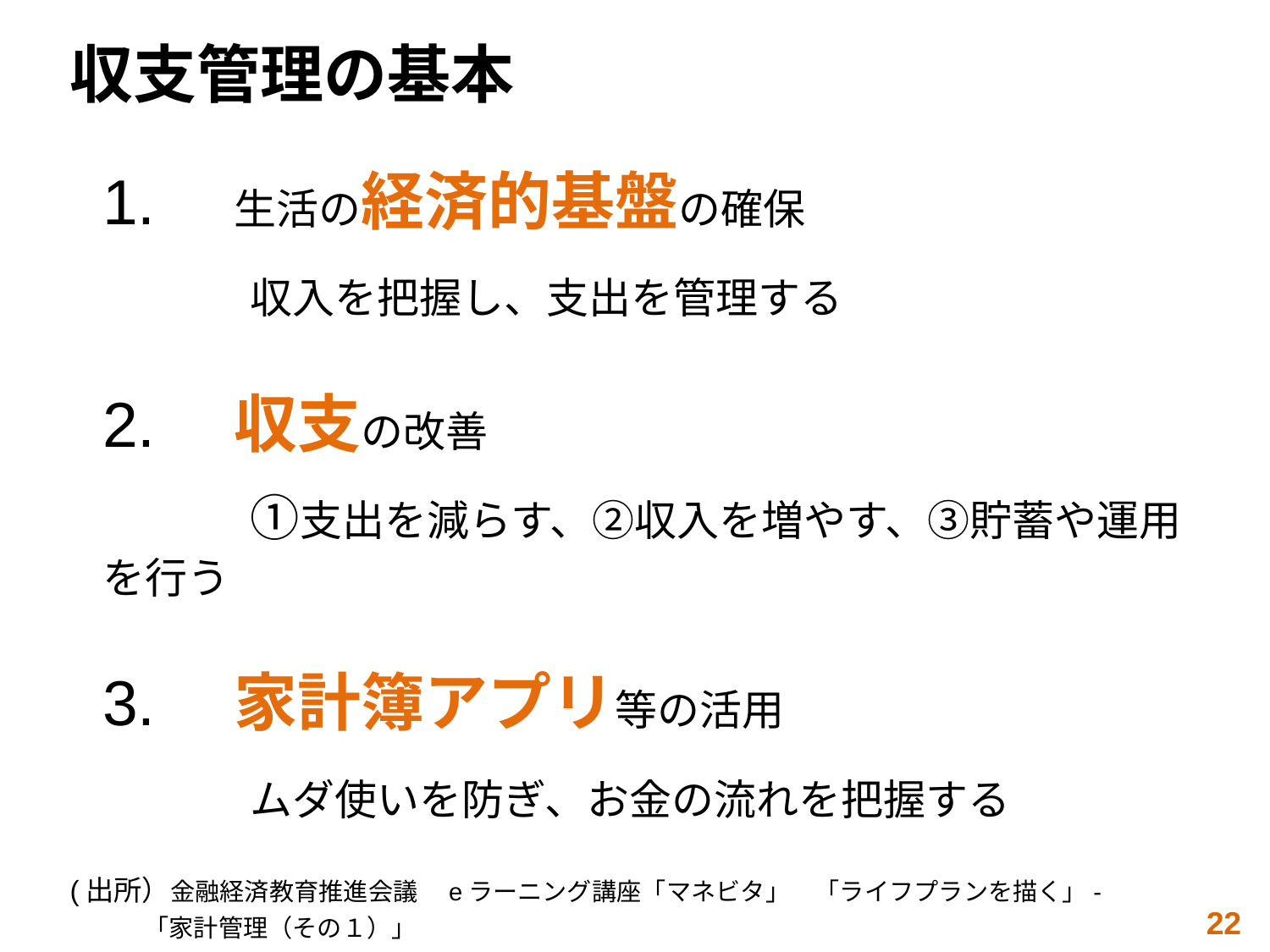

収支管理の基本
1.　生活の経済的基盤の確保
　　　収入を把握し、支出を管理する
2.　収支の改善
　　　①支出を減らす、②収入を増やす、③貯蓄や運用を行う
3.　家計簿アプリ等の活用
　　　ムダ使いを防ぎ、お金の流れを把握する
(出所）金融経済教育推進会議　eラーニング講座「マネビタ」　「ライフプランを描く」-「家計管理（その１）」
22